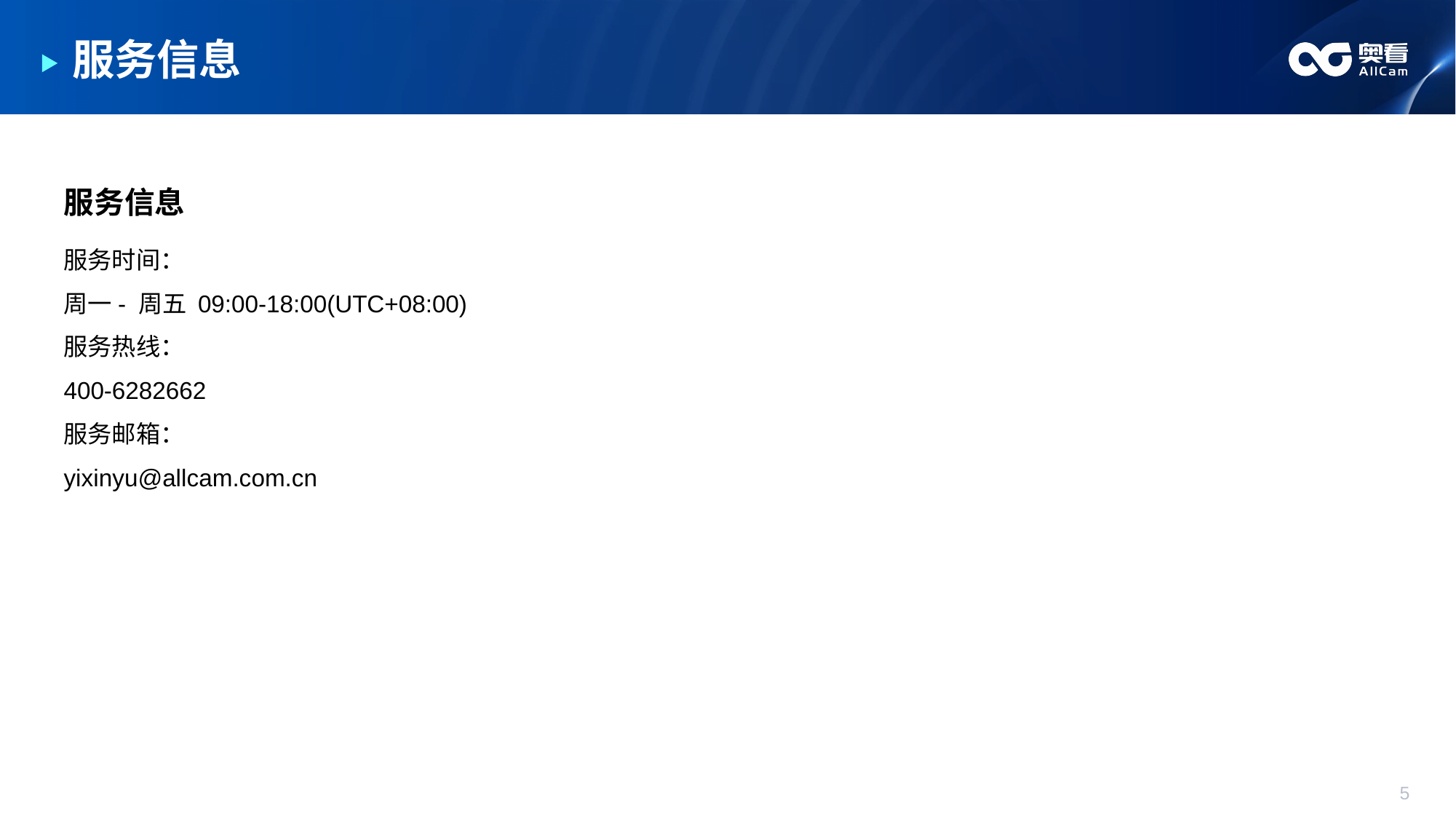

服务信息
服务信息
服务时间：
周一- 周五 09:00-18:00(UTC+08:00)
服务热线：
400-6282662
服务邮箱：
yixinyu@allcam.com.cn